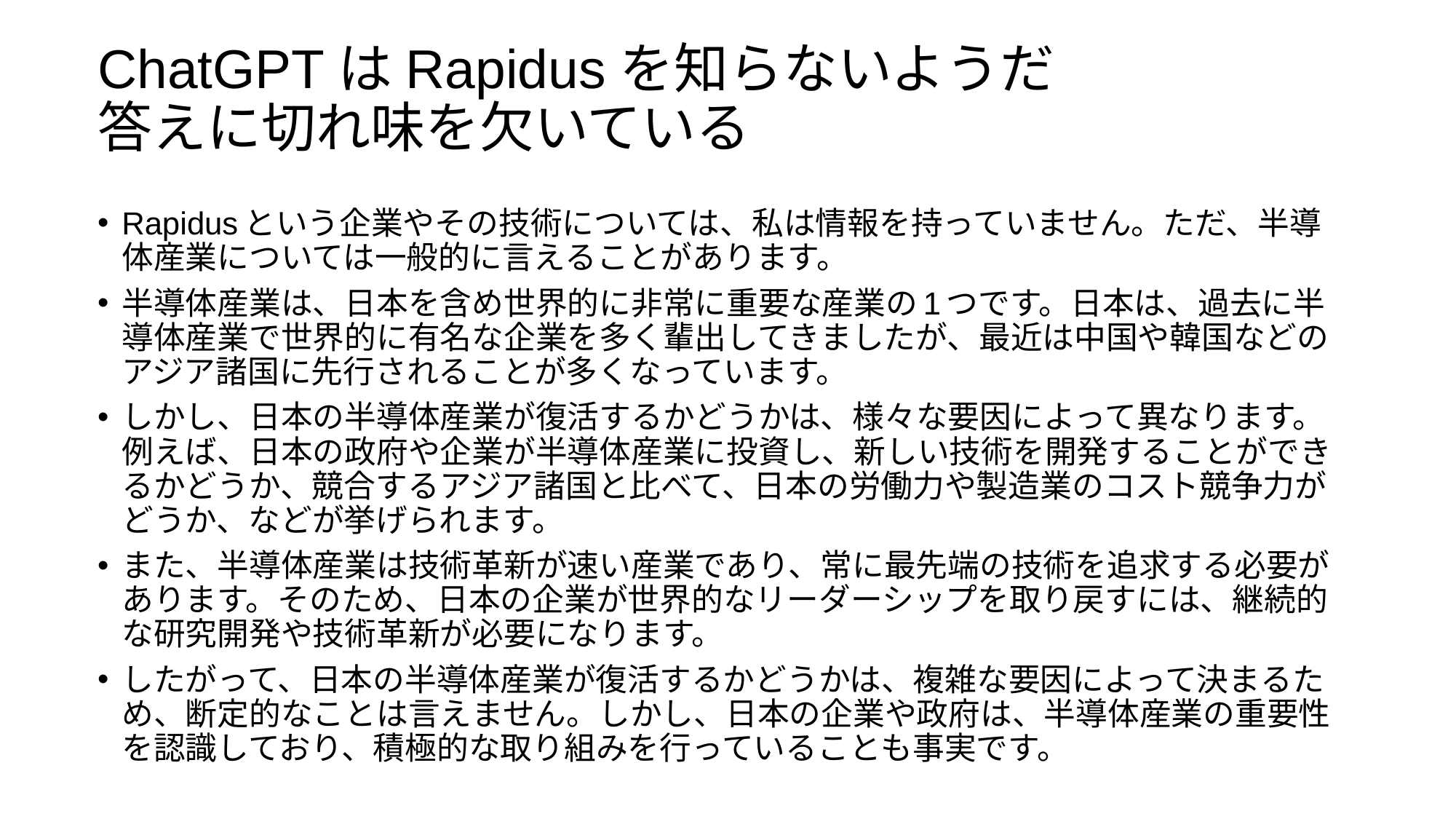

# ChatGPTはRapidusを知らないようだ 答えに切れ味を欠いている
Rapidusという企業やその技術については、私は情報を持っていません。ただ、半導体産業については一般的に言えることがあります。
半導体産業は、日本を含め世界的に非常に重要な産業の1つです。日本は、過去に半導体産業で世界的に有名な企業を多く輩出してきましたが、最近は中国や韓国などのアジア諸国に先行されることが多くなっています。
しかし、日本の半導体産業が復活するかどうかは、様々な要因によって異なります。例えば、日本の政府や企業が半導体産業に投資し、新しい技術を開発することができるかどうか、競合するアジア諸国と比べて、日本の労働力や製造業のコスト競争力がどうか、などが挙げられます。
また、半導体産業は技術革新が速い産業であり、常に最先端の技術を追求する必要があります。そのため、日本の企業が世界的なリーダーシップを取り戻すには、継続的な研究開発や技術革新が必要になります。
したがって、日本の半導体産業が復活するかどうかは、複雑な要因によって決まるため、断定的なことは言えません。しかし、日本の企業や政府は、半導体産業の重要性を認識しており、積極的な取り組みを行っていることも事実です。